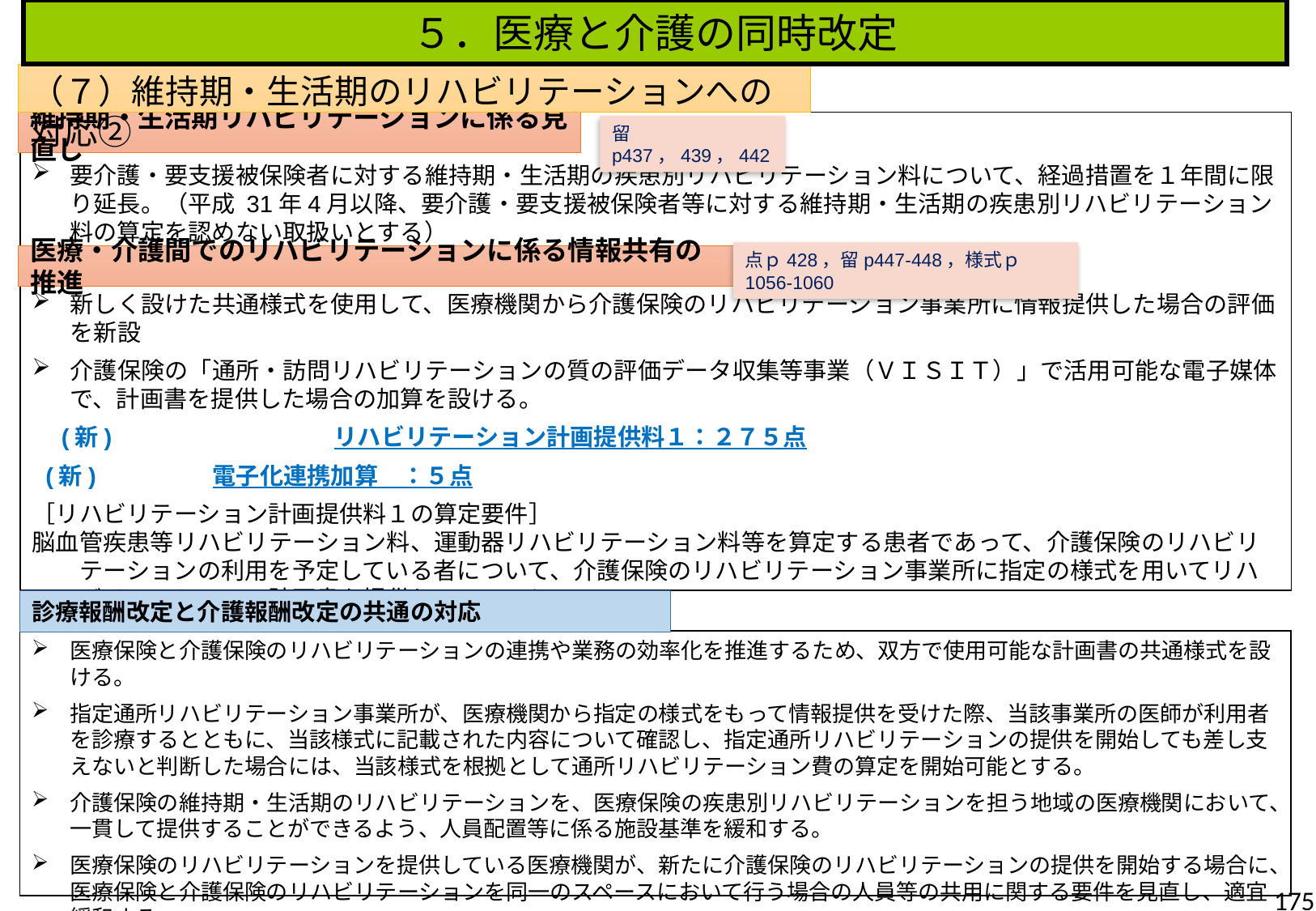

５．医療と介護の同時改定
（７）維持期・生活期のリハビリテーションへの対応②
維持期・生活期リハビリテーションに係る見直し

要介護・要支援被保険者に対する維持期・生活期の疾患別リハビリテーション料について、経過措置を１年間に限り延長。（平成 31年4月以降、要介護・要支援被保険者等に対する維持期・生活期の疾患別リハビリテーション料の算定を認めない取扱いとする）

留p437，439，442
点ｐ428，留p447-448，様式ｐ1056-1060
医療・介護間でのリハビリテーションに係る情報共有の推進
新しく設けた共通様式を使用して、医療機関から介護保険のリハビリテーション事業所に情報提供した場合の評価を新設
介護保険の「通所・訪問リハビリテーションの質の評価データ収集等事業（ＶＩＳＩＴ）」で活用可能な電子媒体で、計画書を提供した場合の加算を設ける。
　(新)		リハビリテーション計画提供料１：２７５点
  (新)　	電子化連携加算　：５点
［リハビリテーション計画提供料１の算定要件］
脳血管疾患等リハビリテーション料、運動器リハビリテーション料等を算定する患者であって、介護保険のリハビリテーションの利用を予定している者について、介護保険のリハビリテーション事業所に指定の様式を用いてリハビリテーションの計画書を提供していること
診療報酬改定と介護報酬改定の共通の対応
医療保険と介護保険のリハビリテーションの連携や業務の効率化を推進するため、双方で使用可能な計画書の共通様式を設ける。
指定通所リハビリテーション事業所が、医療機関から指定の様式をもって情報提供を受けた際、当該事業所の医師が利用者を診療するとともに、当該様式に記載された内容について確認し、指定通所リハビリテーションの提供を開始しても差し支えないと判断した場合には、当該様式を根拠として通所リハビリテーション費の算定を開始可能とする。
介護保険の維持期・生活期のリハビリテーションを、医療保険の疾患別リハビリテーションを担う地域の医療機関において、一貫して提供することができるよう、人員配置等に係る施設基準を緩和する。
医療保険のリハビリテーションを提供している医療機関が、新たに介護保険のリハビリテーションの提供を開始する場合に、医療保険と介護保険のリハビリテーションを同一のスペースにおいて行う場合の人員等の共用に関する要件を見直し、適宜緩和する。

175